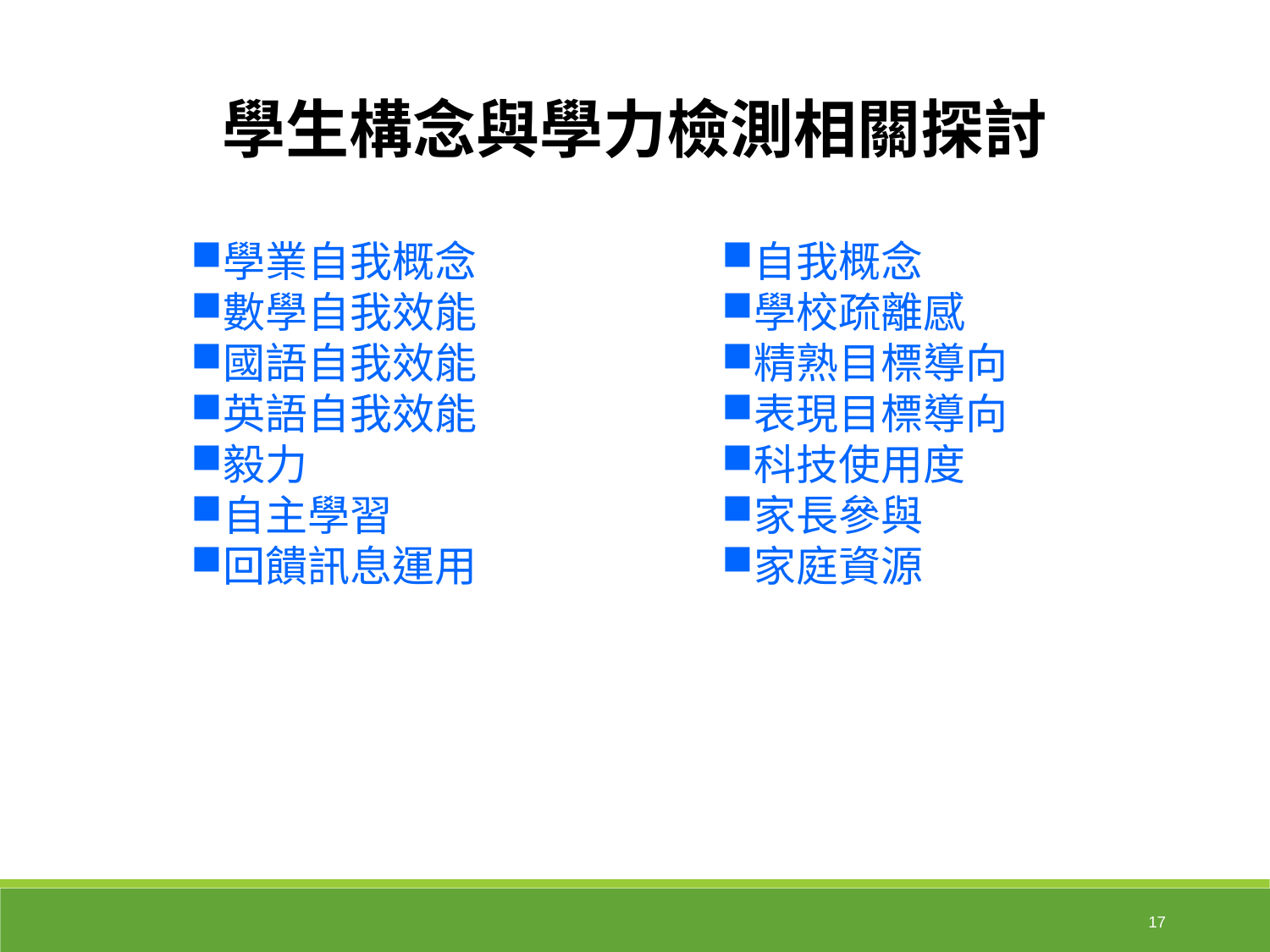

學生構念與學力檢測相關探討
學業自我概念
數學自我效能
國語自我效能
英語自我效能
毅力
自主學習
回饋訊息運用

自我概念
學校疏離感
精熟目標導向
表現目標導向
科技使用度
家長參與
家庭資源

17